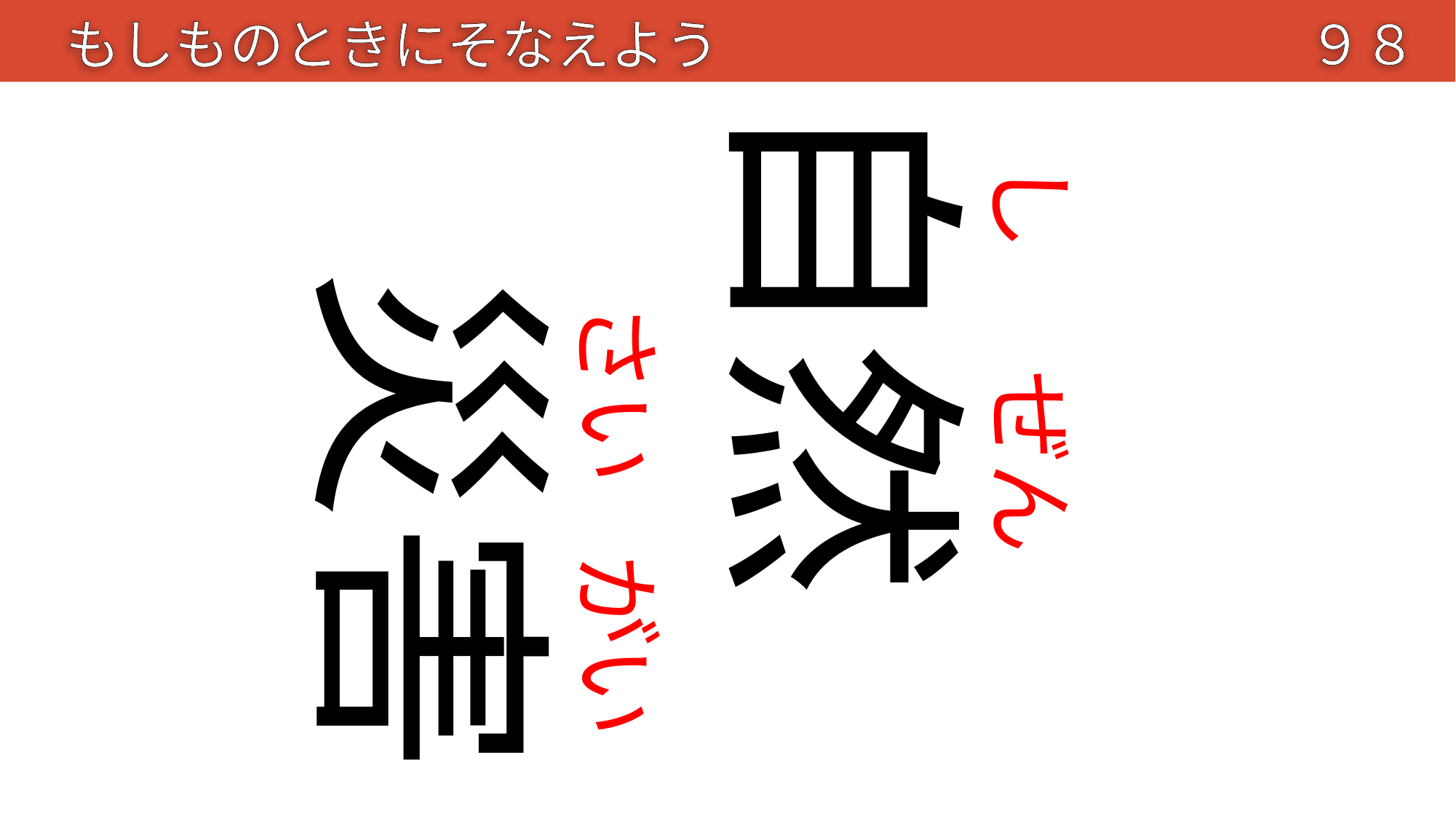

もしものときにそなえよう
９８
自然
し
災害
さい
ぜん
がい